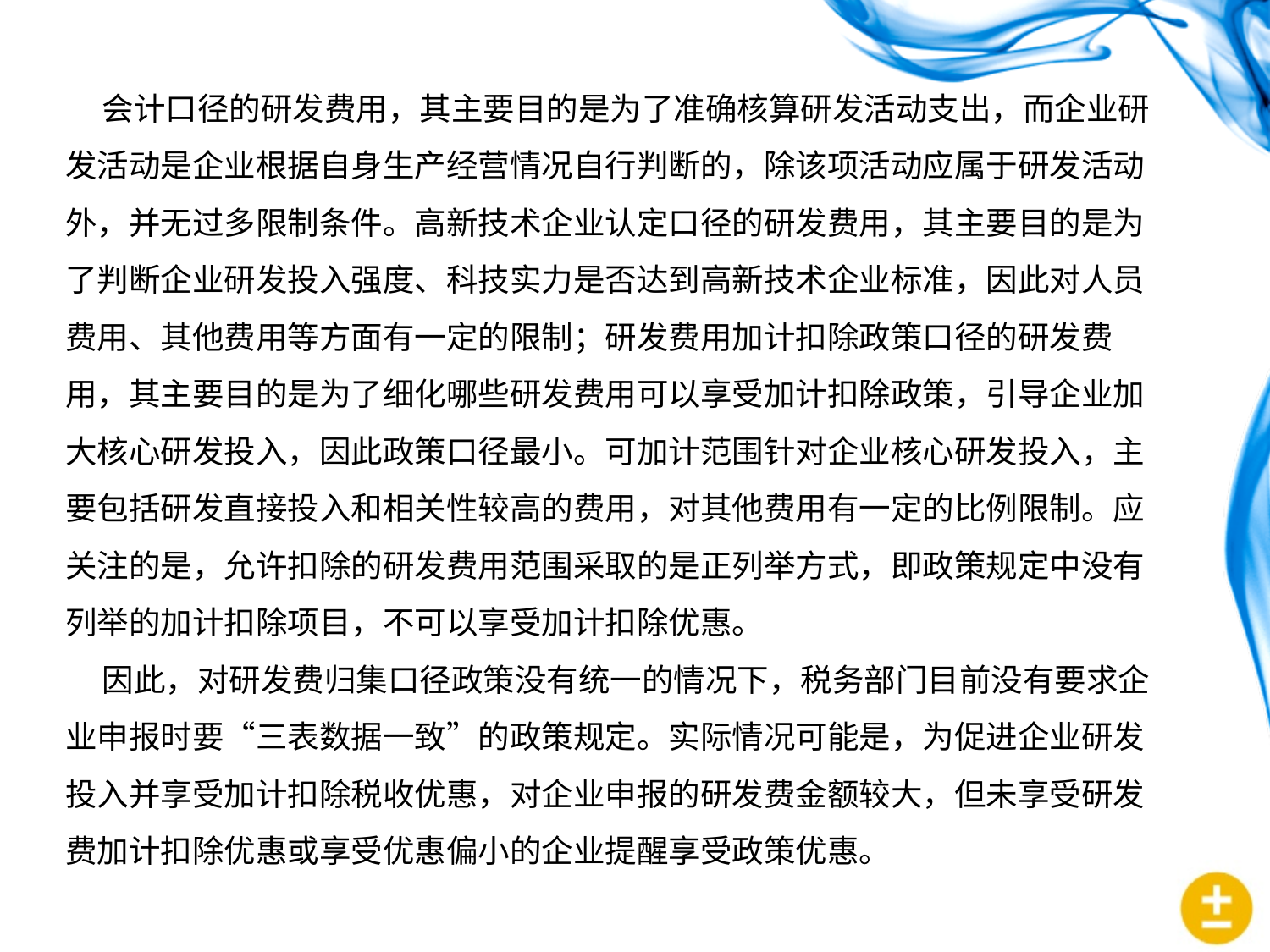

#
    会计口径的研发费用，其主要目的是为了准确核算研发活动支出，而企业研发活动是企业根据自身生产经营情况自行判断的，除该项活动应属于研发活动外，并无过多限制条件。高新技术企业认定口径的研发费用，其主要目的是为了判断企业研发投入强度、科技实力是否达到高新技术企业标准，因此对人员费用、其他费用等方面有一定的限制；研发费用加计扣除政策口径的研发费用，其主要目的是为了细化哪些研发费用可以享受加计扣除政策，引导企业加大核心研发投入，因此政策口径最小。可加计范围针对企业核心研发投入，主要包括研发直接投入和相关性较高的费用，对其他费用有一定的比例限制。应关注的是，允许扣除的研发费用范围采取的是正列举方式，即政策规定中没有列举的加计扣除项目，不可以享受加计扣除优惠。
    因此，对研发费归集口径政策没有统一的情况下，税务部门目前没有要求企业申报时要“三表数据一致”的政策规定。实际情况可能是，为促进企业研发投入并享受加计扣除税收优惠，对企业申报的研发费金额较大，但未享受研发费加计扣除优惠或享受优惠偏小的企业提醒享受政策优惠。